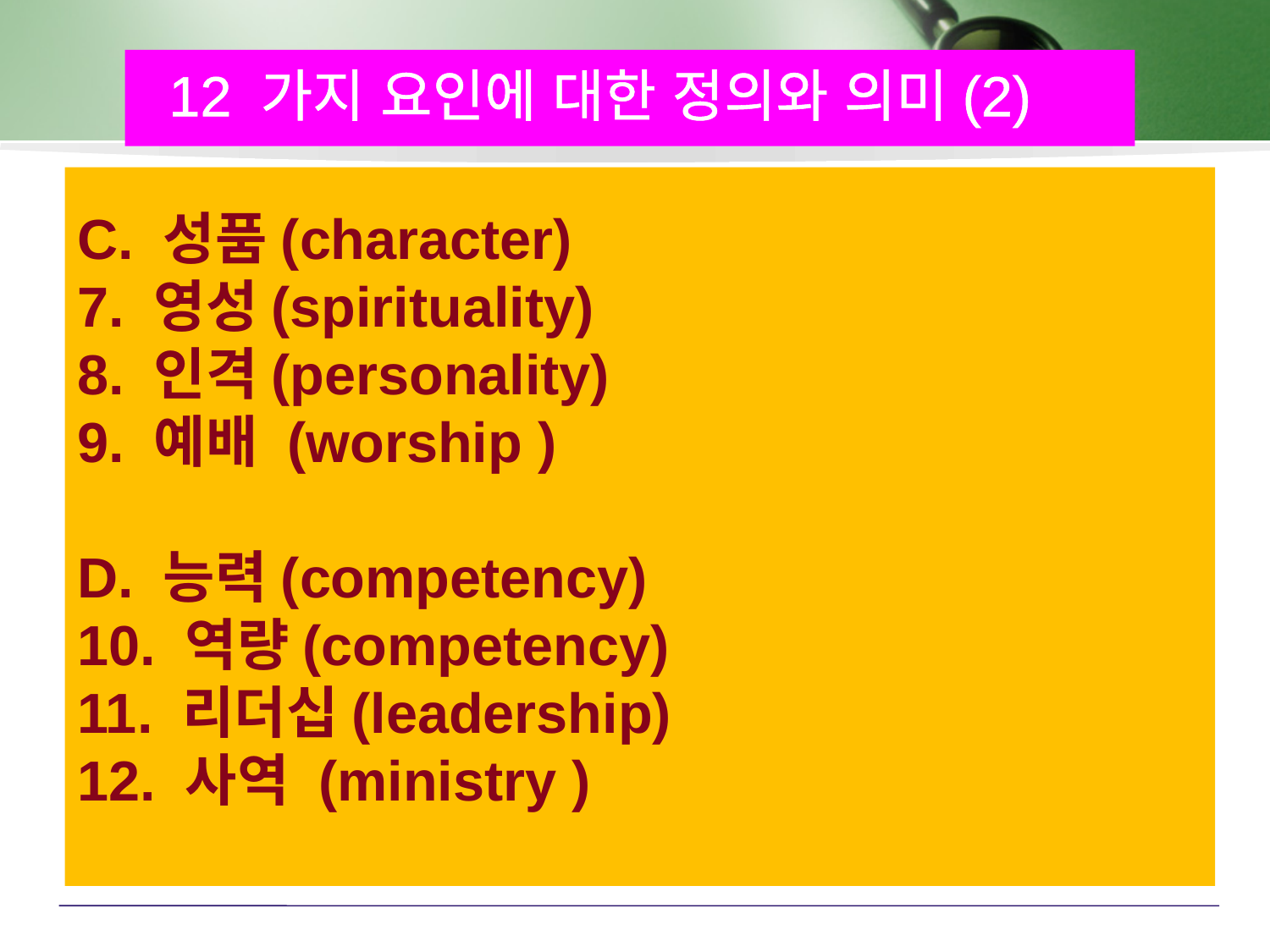

12 가지 요인에 대한 정의와 의미(2)
# C. 성품(character) 7. 영성(spirituality)  8. 인격(personality) 9. 예배 (worship )  D. 능력(competency) 10. 역량(competency) 11. 리더십(leadership) 12. 사역 (ministry )